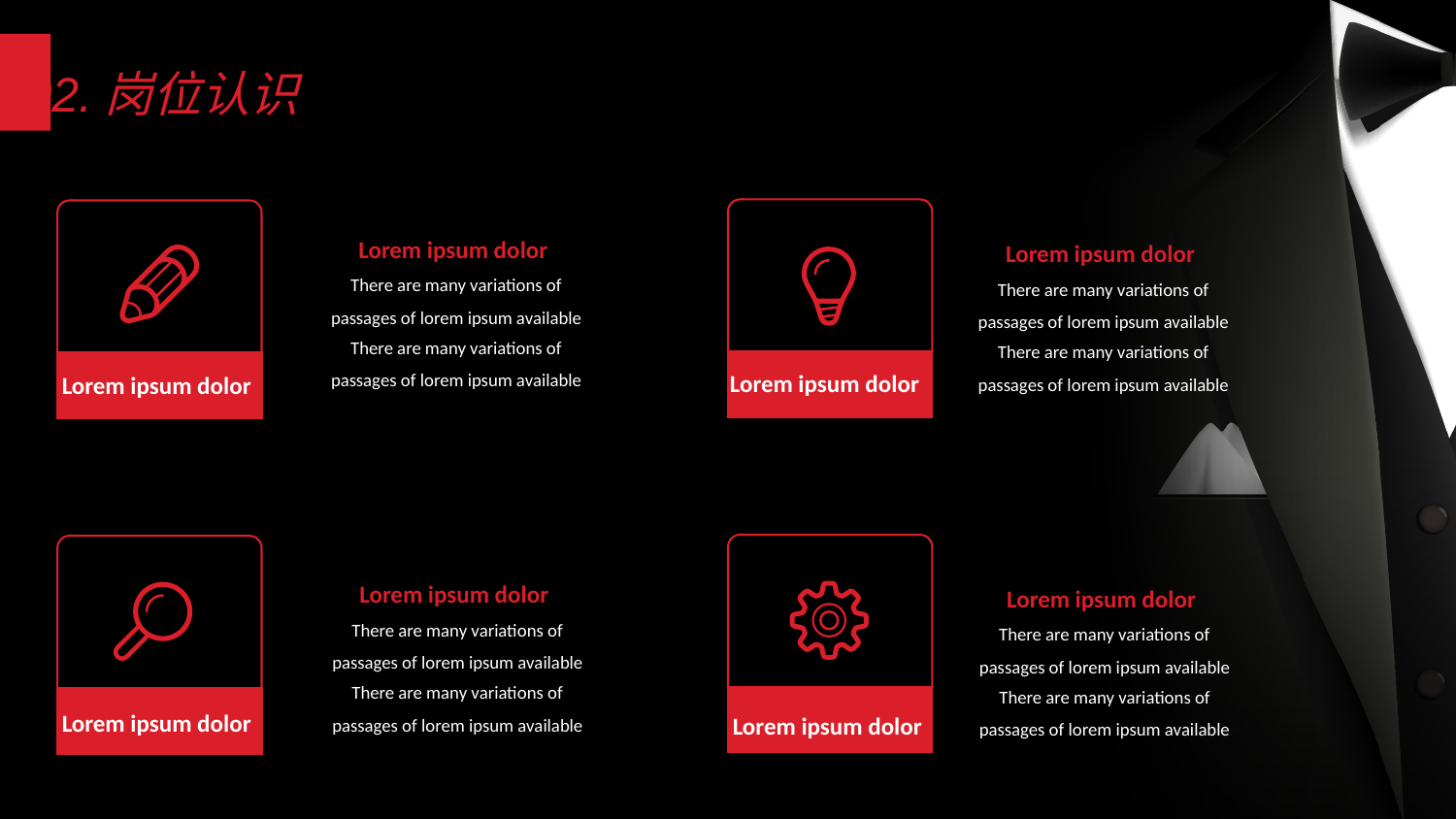

02.岗位认识

Lorem ipsum dolor
Lorem ipsum dolor

There are many variations of passages of lorem ipsum available
There are many variations of passages of lorem ipsum available
There are many variations of passages of lorem ipsum available
There are many variations of passages of lorem ipsum available
Lorem ipsum dolor
Lorem ipsum dolor

Lorem ipsum dolor

Lorem ipsum dolor
There are many variations of passages of lorem ipsum available
There are many variations of passages of lorem ipsum available
There are many variations of passages of lorem ipsum available
There are many variations of passages of lorem ipsum available
Lorem ipsum dolor
Lorem ipsum dolor